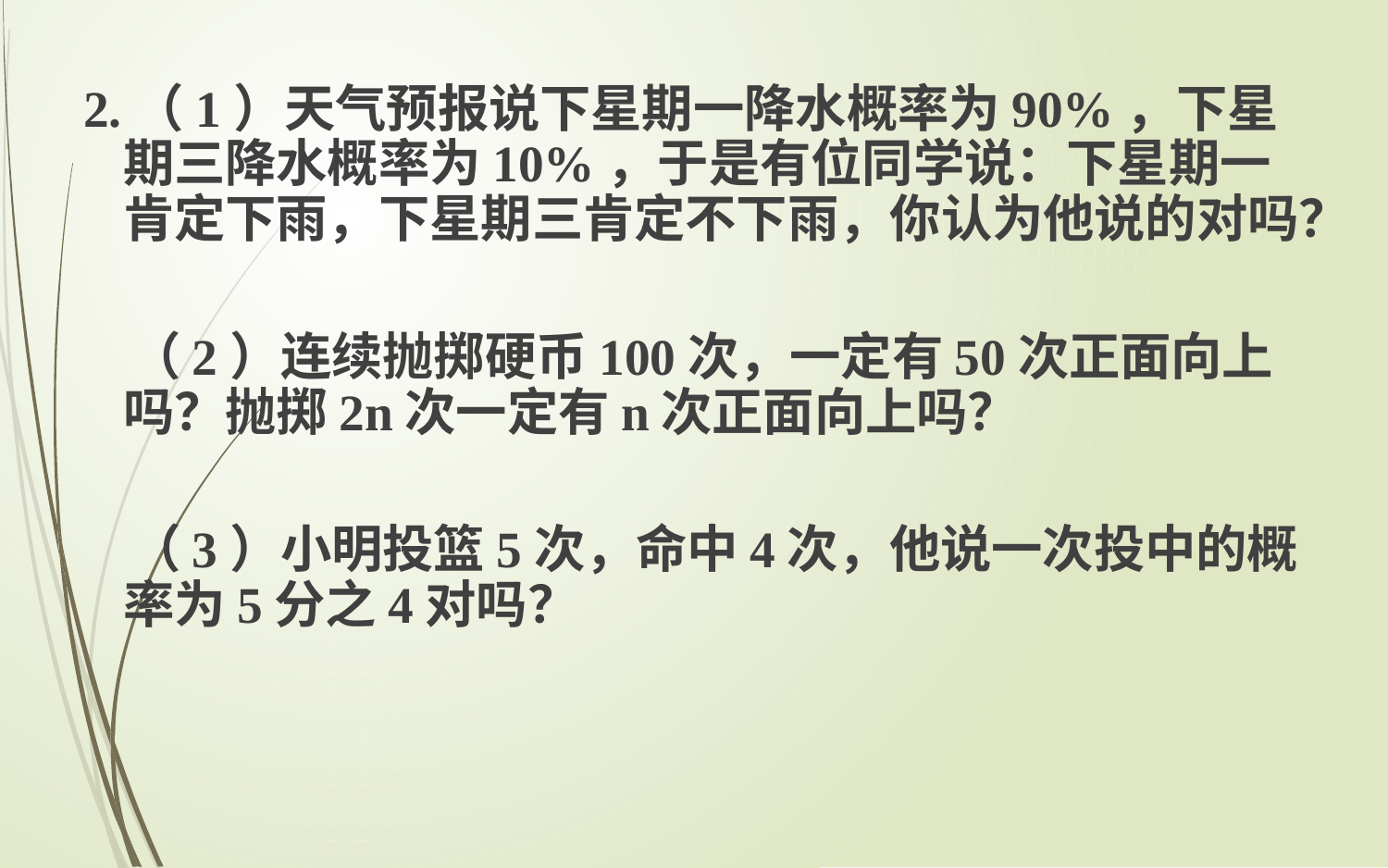

2.（1）天气预报说下星期一降水概率为90%，下星期三降水概率为10%，于是有位同学说：下星期一肯定下雨，下星期三肯定不下雨，你认为他说的对吗？

   （2）连续抛掷硬币100次，一定有50次正面向上吗？抛掷2n次一定有n次正面向上吗？

   （3）小明投篮5次，命中4次，他说一次投中的概率为5分之4对吗？